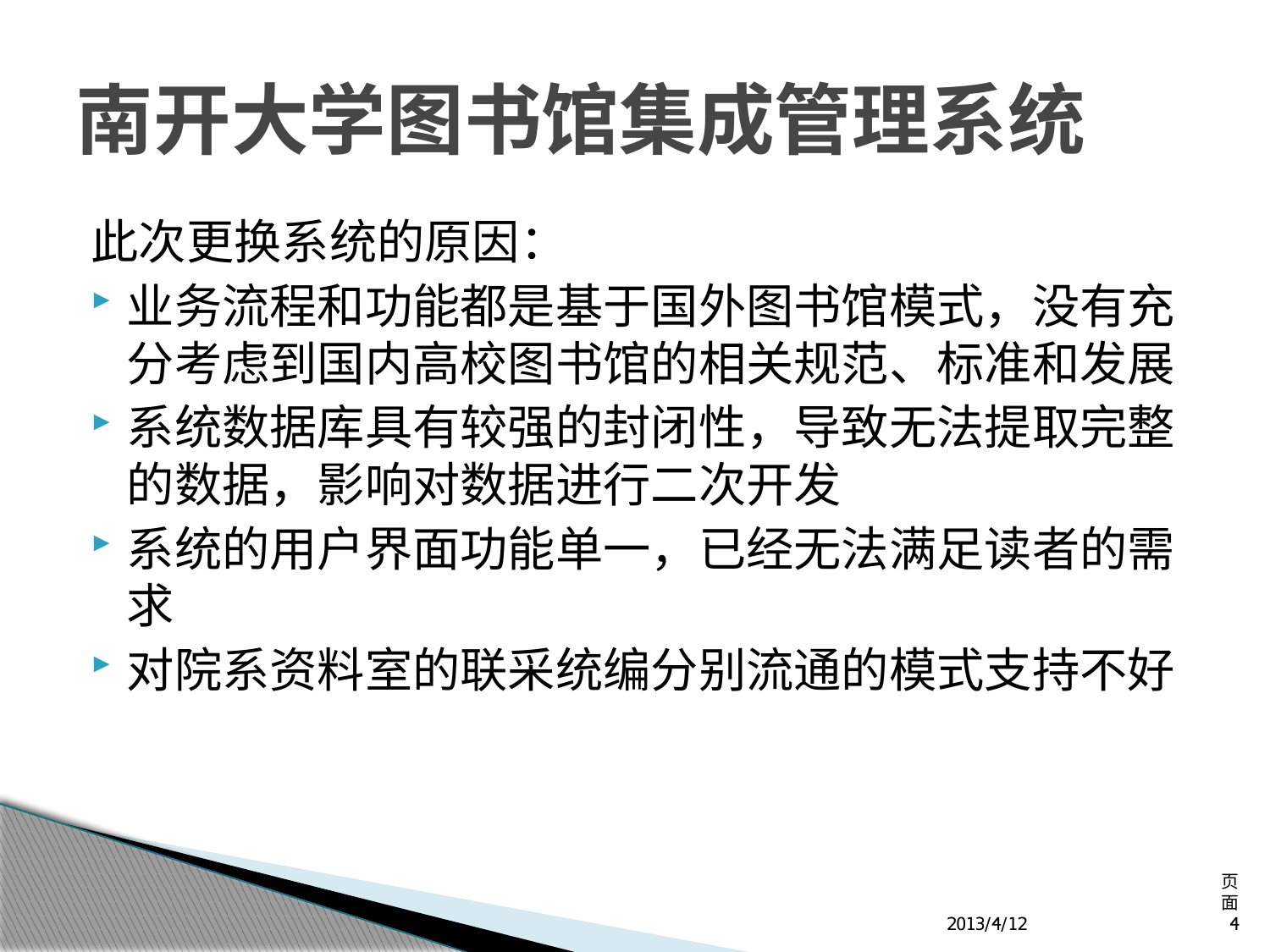

# 南开大学图书馆集成管理系统
此次更换系统的原因：
业务流程和功能都是基于国外图书馆模式，没有充分考虑到国内高校图书馆的相关规范、标准和发展
系统数据库具有较强的封闭性，导致无法提取完整的数据，影响对数据进行二次开发
系统的用户界面功能单一，已经无法满足读者的需求
对院系资料室的联采统编分别流通的模式支持不好

2013/4/12
页面 4